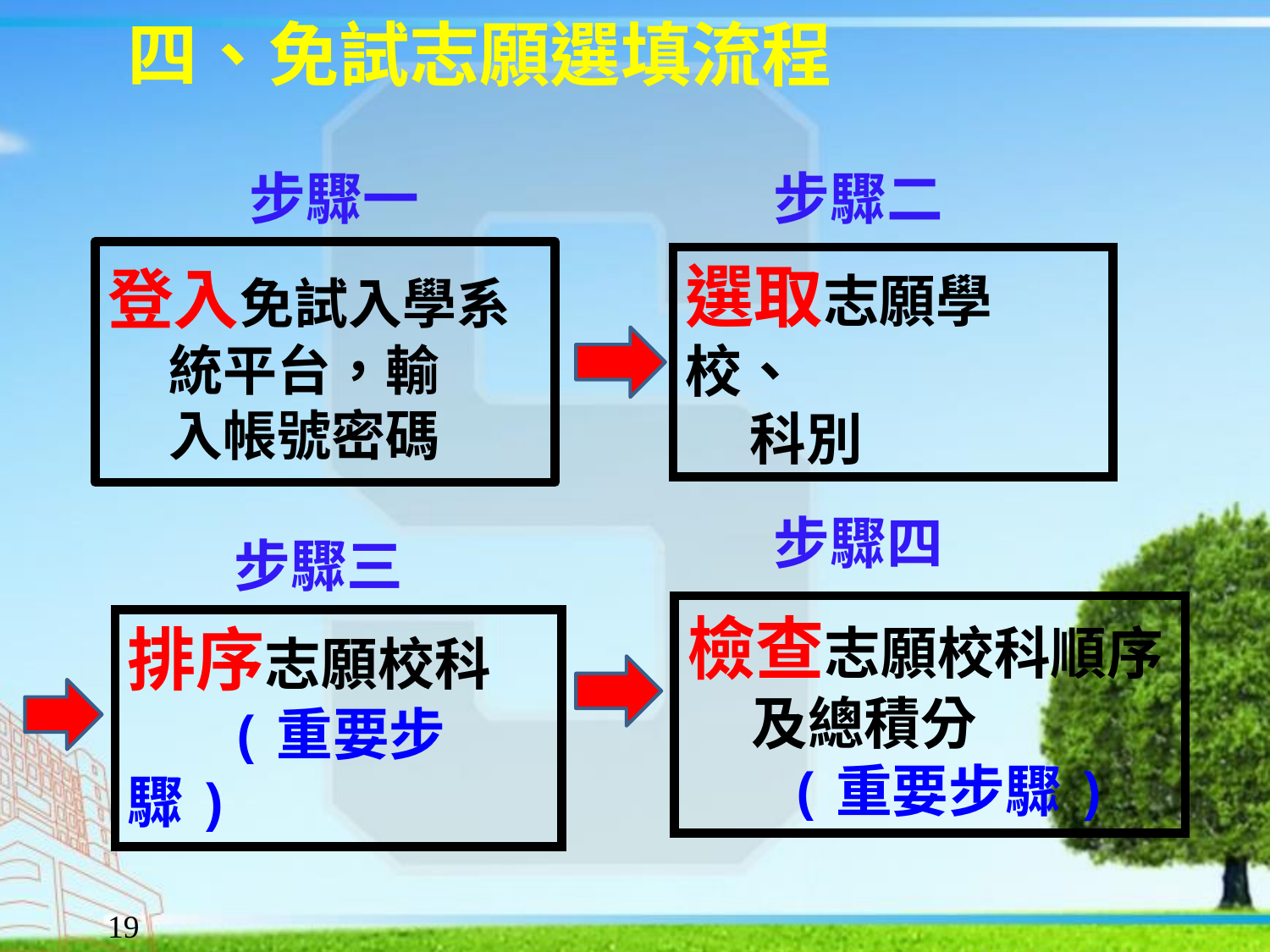

四、免試志願選填流程
步驟一
步驟二
登入免試入學系
     統平台，輸
     入帳號密碼

選取志願學校、
     科別

步驟四
步驟三
檢查志願校科順序
     及總積分
   (重要步驟)
排序志願校科
   (重要步驟)